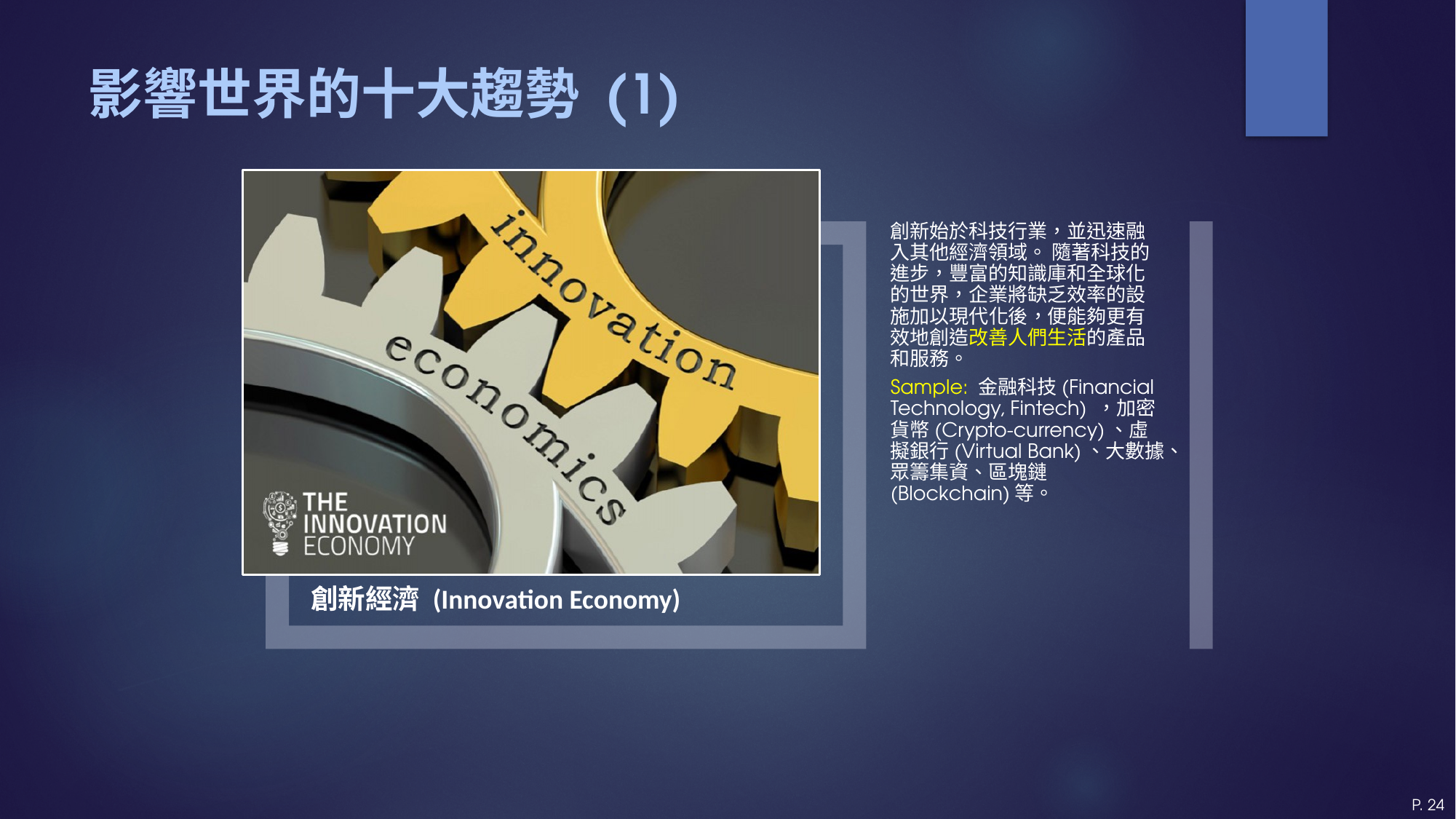

# 影響世界的十大趨勢 (1)
創新經濟 (Innovation Economy)
創新始於科技行業，並迅速融入其他經濟領域。 隨著科技的進步，豐富的知識庫和全球化的世界，企業將缺乏效率的設施加以現代化後，便能夠更有效地創造改善人們生活的產品和服務。
Sample: 金融科技(Financial Technology, Fintech) ，加密貨幣(Crypto-currency)、虛擬銀行(Virtual Bank)、大數據、眾籌集資、區塊鏈(Blockchain)等。
P. 24